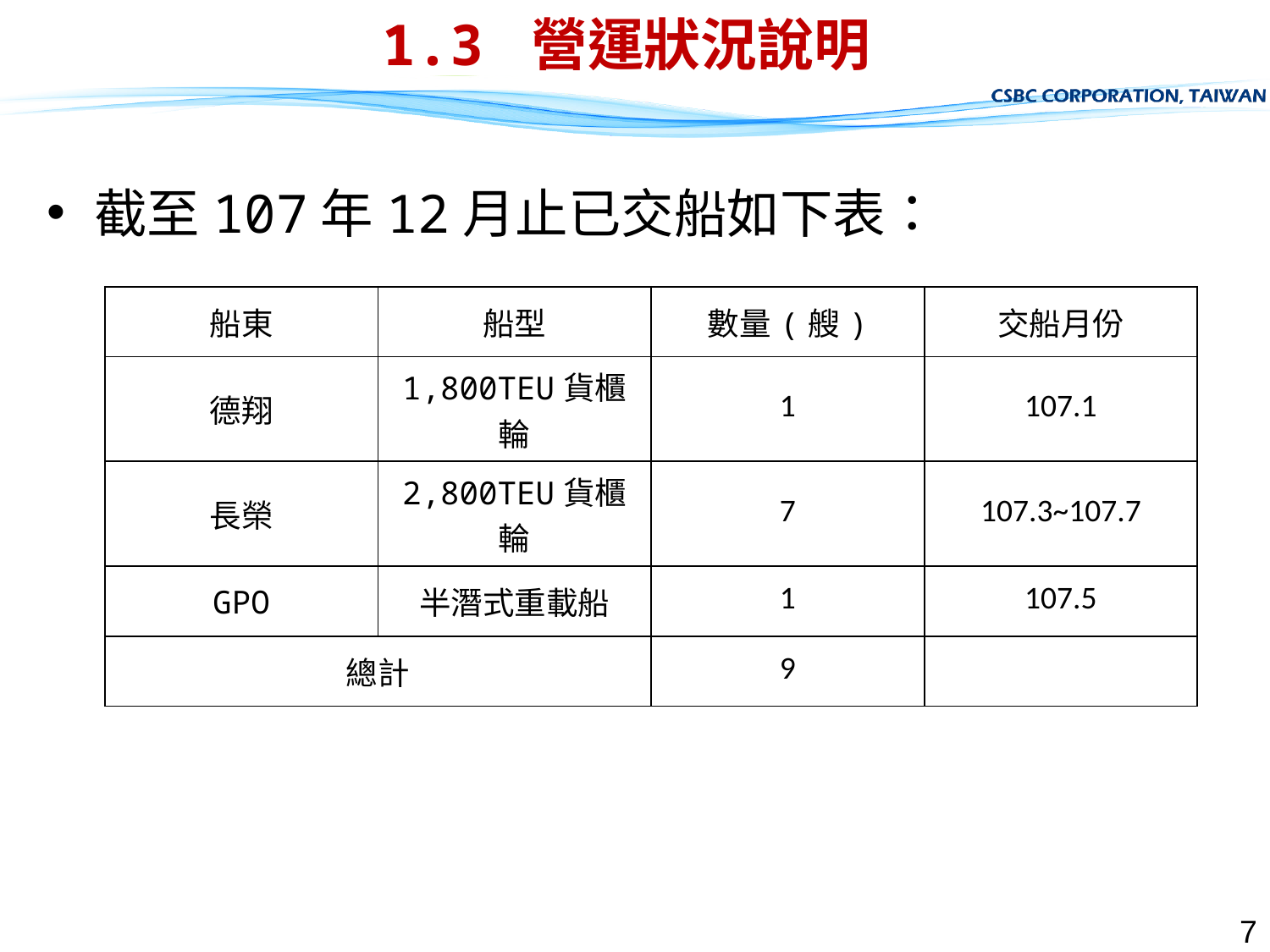

# 1.3 營運狀況說明
截至107年12月止已交船如下表：

| 船東 | 船型 | 數量(艘) | 交船月份 |
| --- | --- | --- | --- |
| 德翔 | 1,800TEU貨櫃輪 | 1 | 107.1 |
| 長榮 | 2,800TEU貨櫃輪 | 7 | 107.3~107.7 |
| GPO | 半潛式重載船 | 1 | 107.5 |
| 總計 |  | 9 |  |